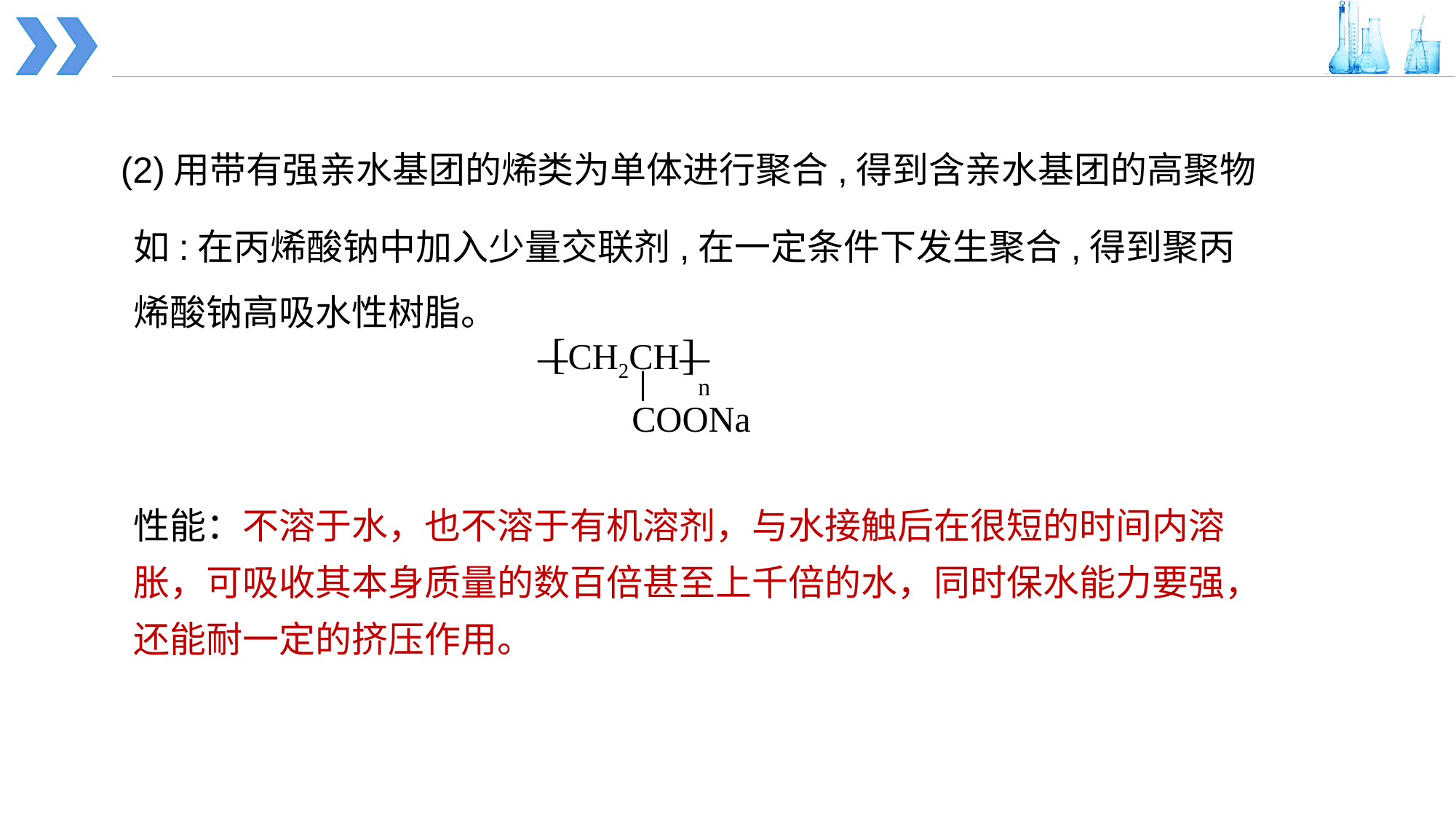

(2)用带有强亲水基团的烯类为单体进行聚合,得到含亲水基团的高聚物
如:在丙烯酸钠中加入少量交联剂,在一定条件下发生聚合,得到聚丙烯酸钠高吸水性树脂。
[
]
—CH2CH—
n
COONa
性能：不溶于水，也不溶于有机溶剂，与水接触后在很短的时间内溶胀，可吸收其本身质量的数百倍甚至上千倍的水，同时保水能力要强，还能耐一定的挤压作用。